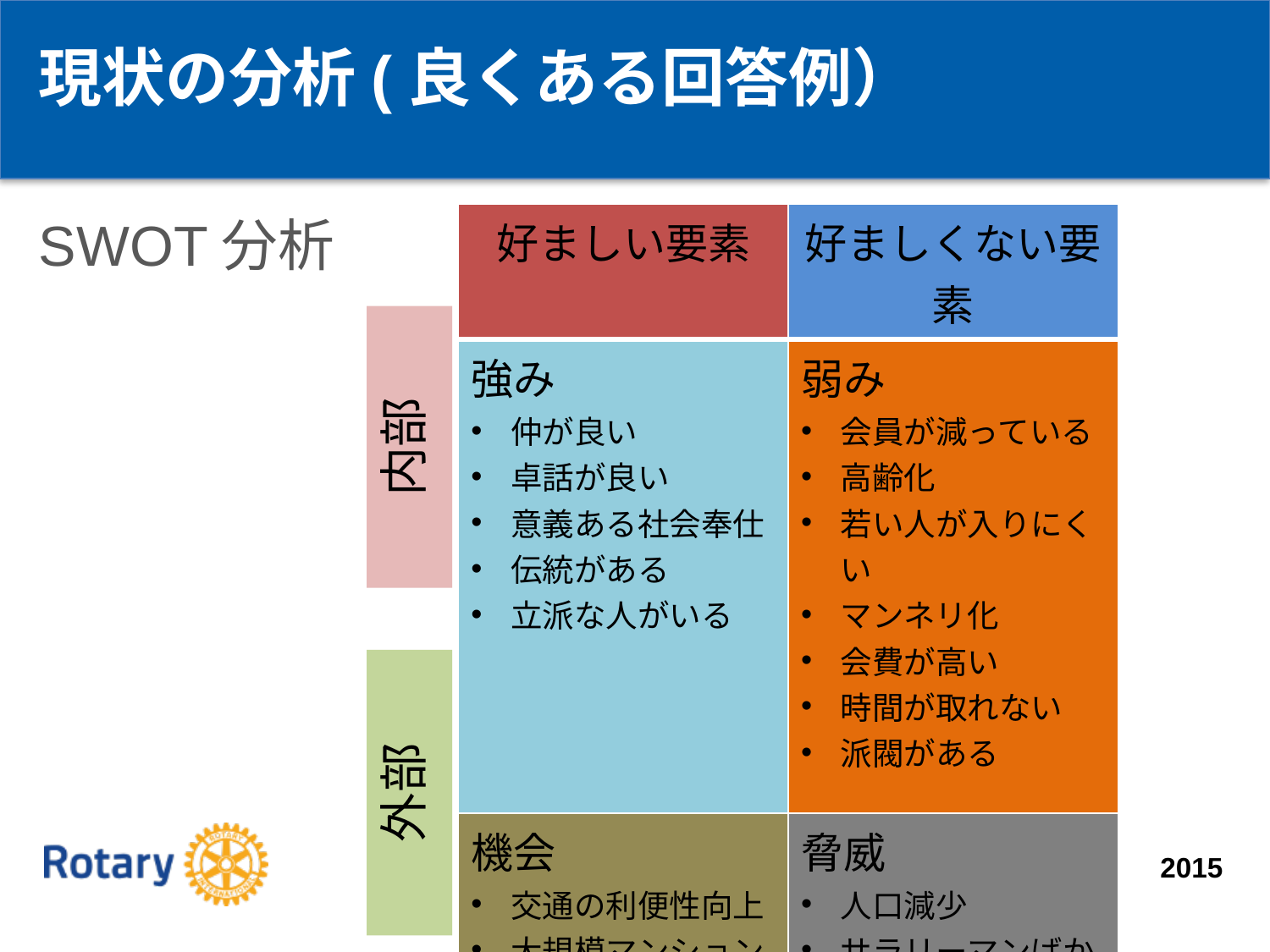

現状の分析(良くある回答例）
SWOT分析
| 好ましい要素 | 好ましくない要素 |
| --- | --- |
| 強み 仲が良い 卓話が良い 意義ある社会奉仕 伝統がある 立派な人がいる | 弱み 会員が減っている 高齢化 若い人が入りにくい マンネリ化 会費が高い 時間が取れない 派閥がある |
| 機会 交通の利便性向上 大規模マンションが出来た \_\_\_\_\_ \_\_\_\_\_ | 脅威 人口減少 サラリーマンばかり 中核企業の減少 企業経営者が少ない |
内部
外部